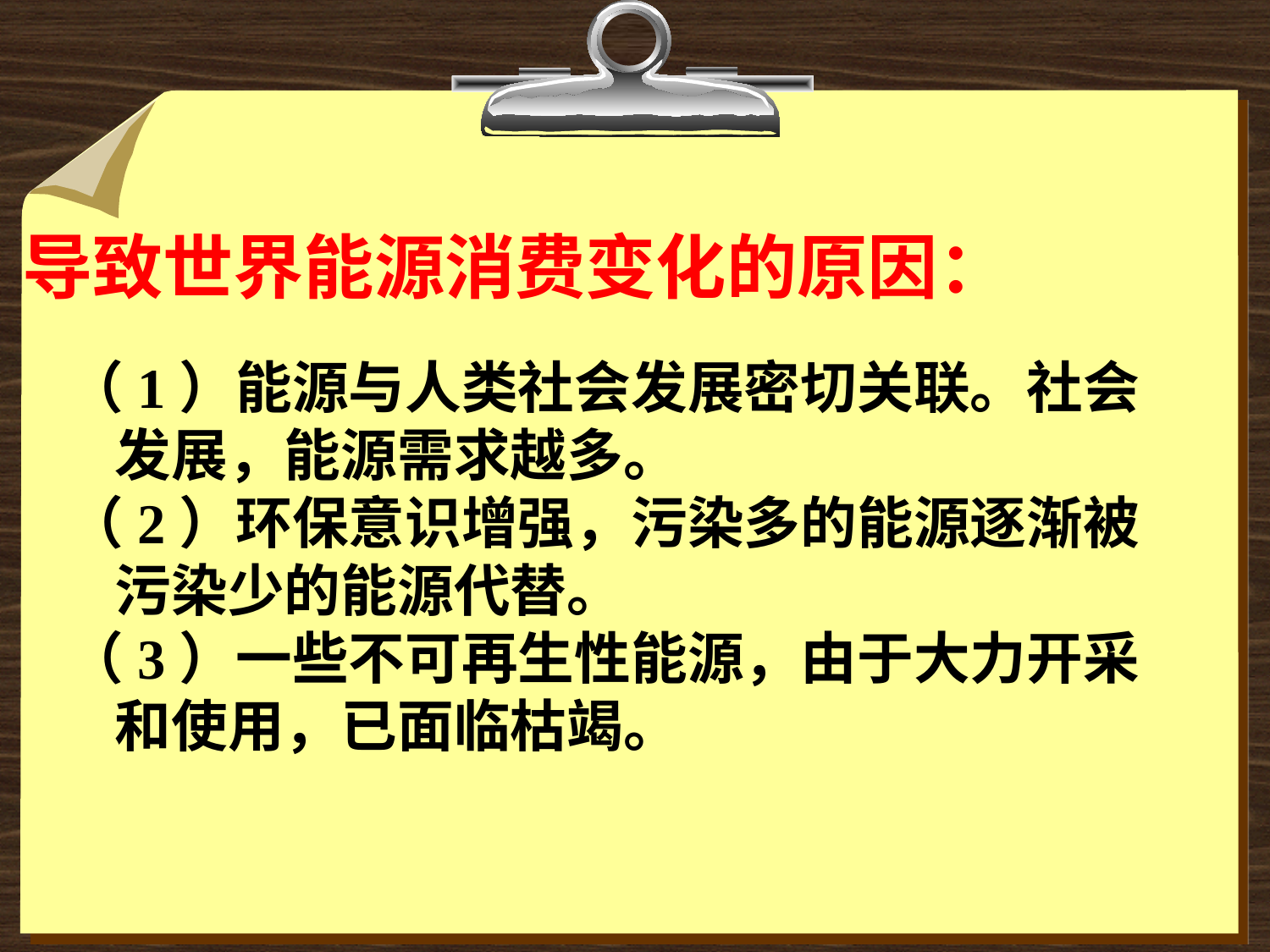

导致世界能源消费变化的原因：
（1）能源与人类社会发展密切关联。社会发展，能源需求越多。
（2）环保意识增强，污染多的能源逐渐被污染少的能源代替。
（3）一些不可再生性能源，由于大力开采和使用，已面临枯竭。